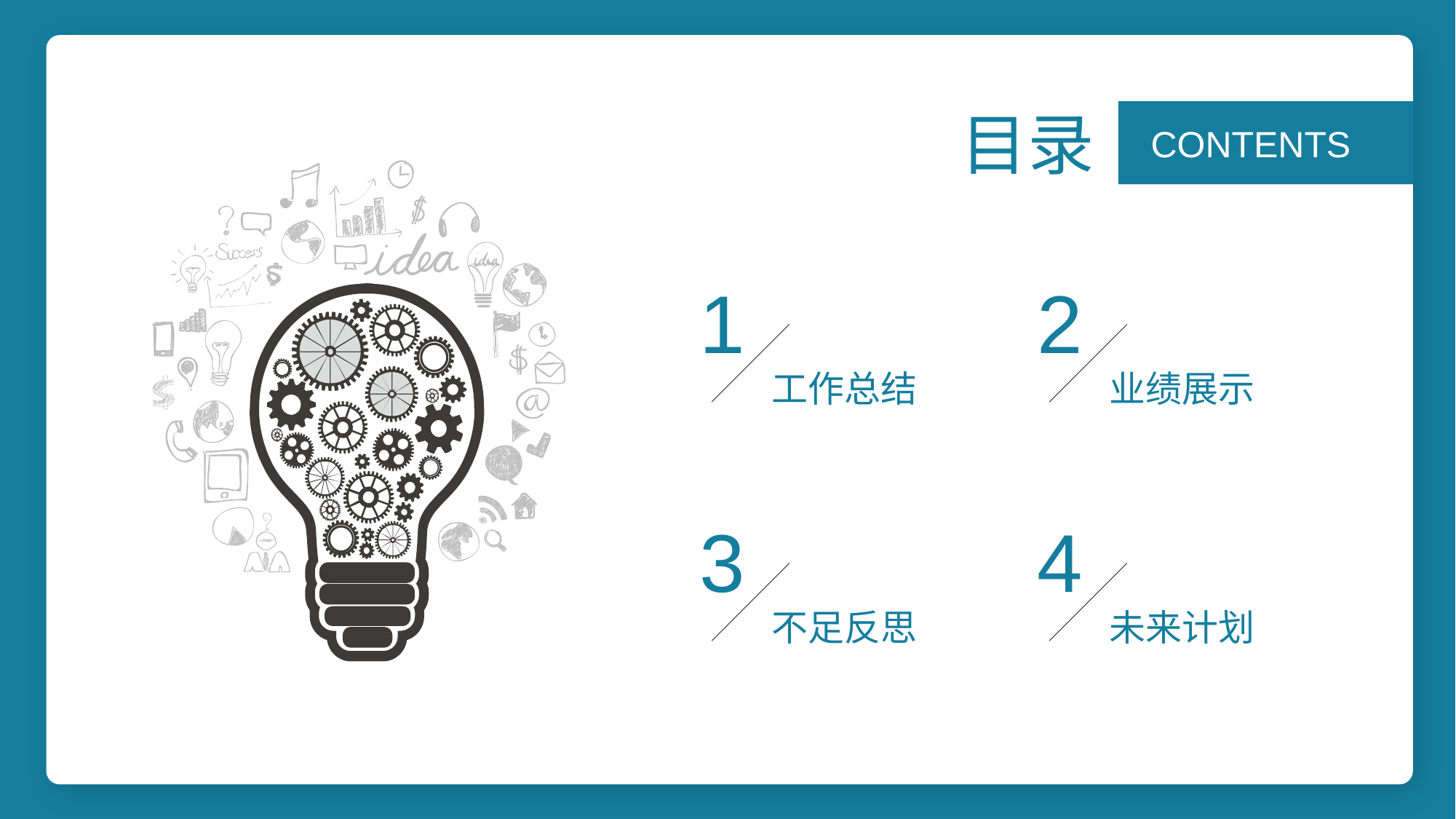

目录

CONTENTS

1
2
工作总结
业绩展示
3
4
不足反思
未来计划